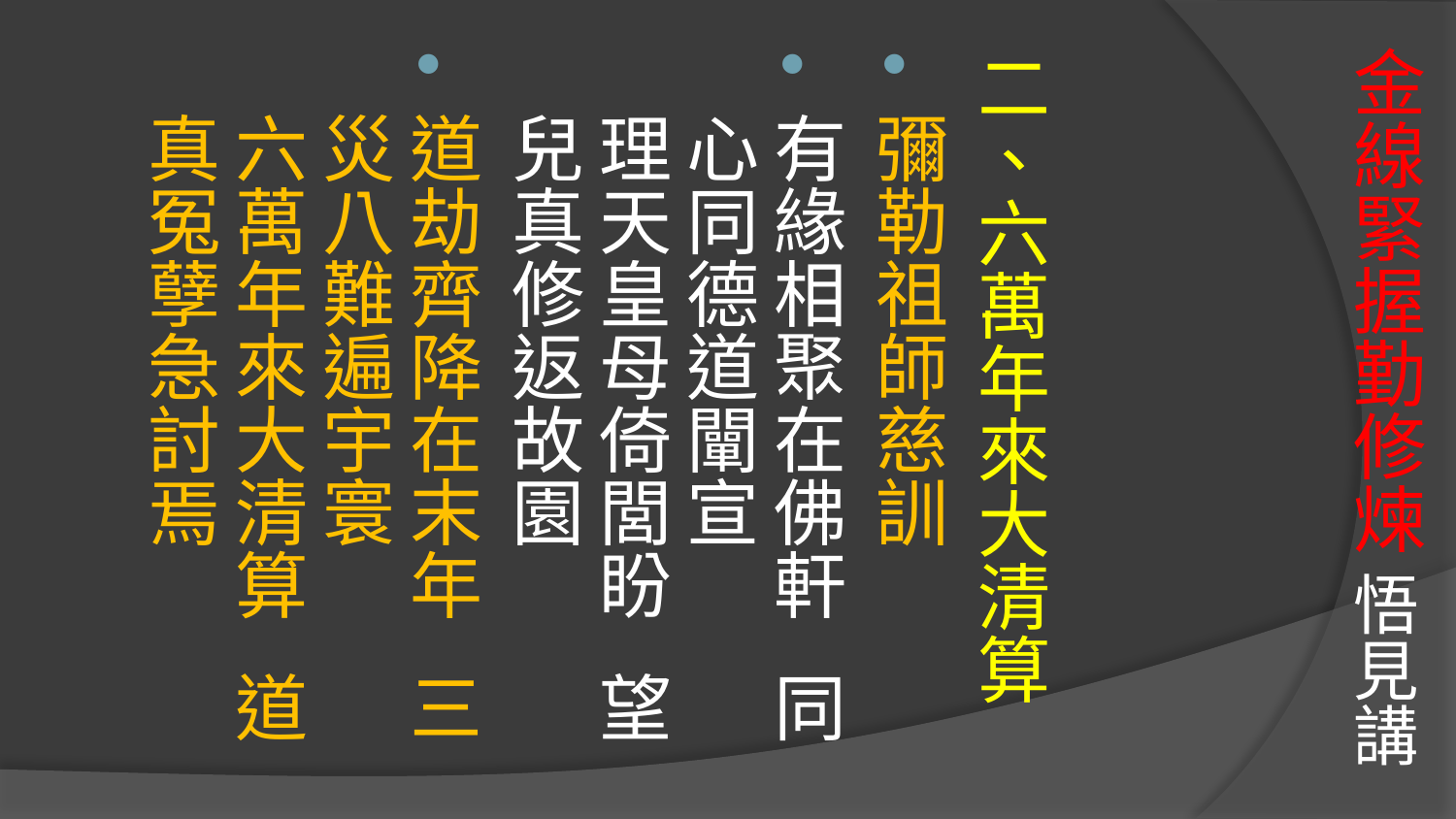

# 金線緊握勤修煉 悟見講
二、六萬年來大清算
彌勒祖師慈訓
有緣相聚在佛軒   同心同德道闡宣
理天皇母倚閭盼   望兒真修返故園
道劫齊降在末年   三災八難遍宇寰
六萬年來大清算   道真冤孽急討焉